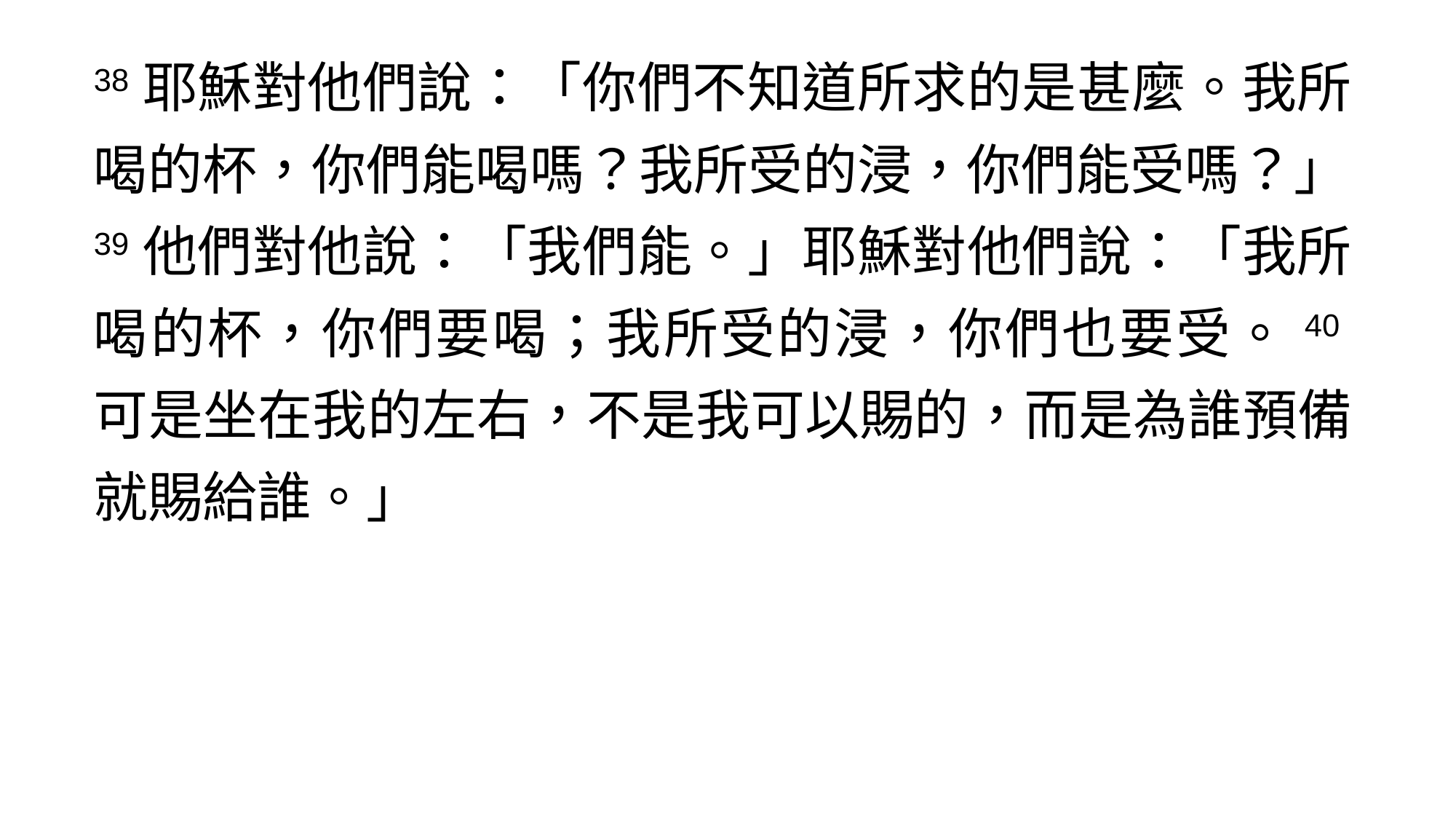

38耶穌對他們說：「你們不知道所求的是甚麼。我所喝的杯，你們能喝嗎？我所受的浸，你們能受嗎？」39他們對他說：「我們能。」耶穌對他們說：「我所喝的杯，你們要喝；我所受的浸，你們也要受。40可是坐在我的左右，不是我可以賜的，而是為誰預備就賜給誰。」